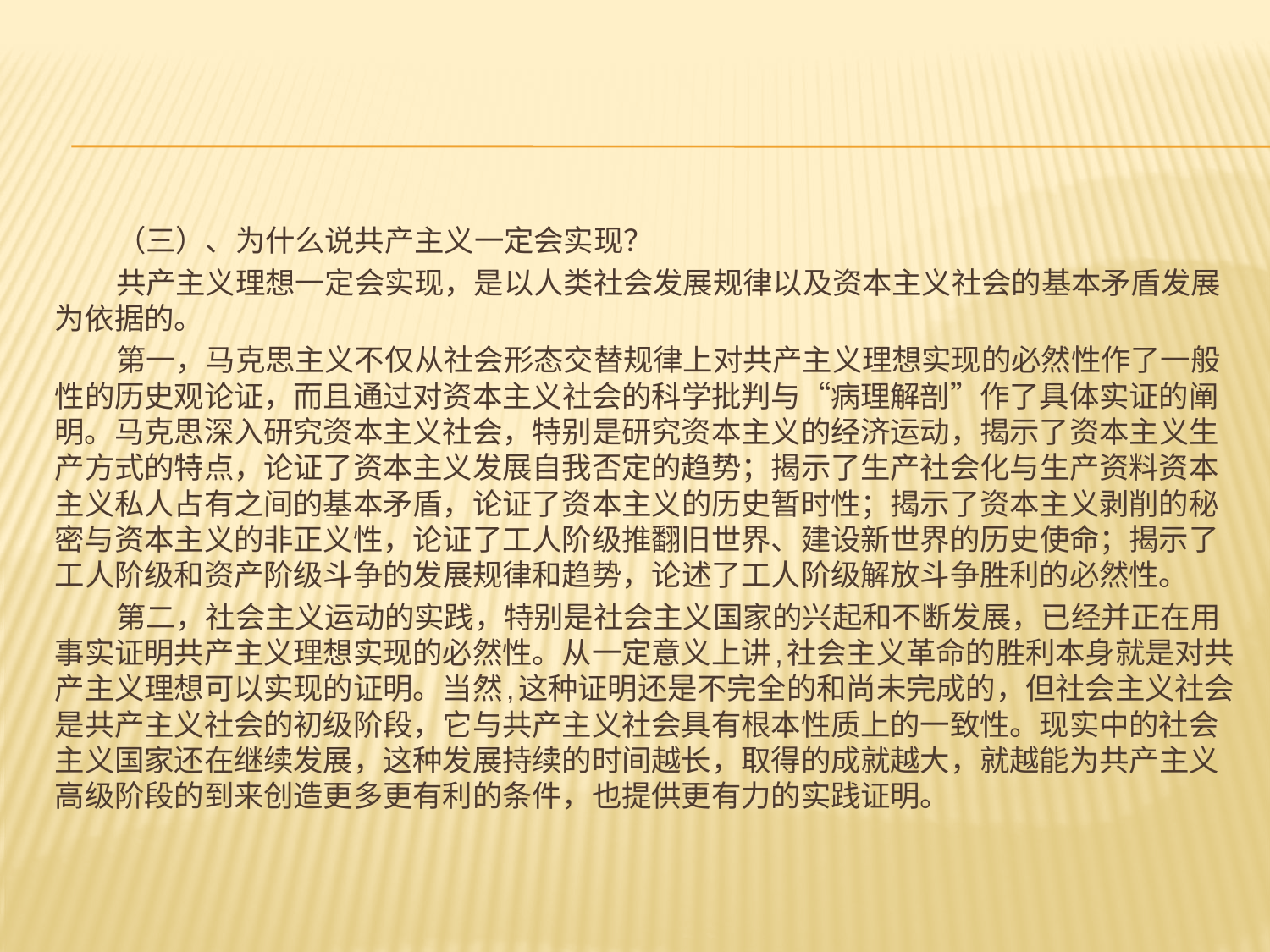

#
（三）、为什么说共产主义一定会实现？
共产主义理想一定会实现，是以人类社会发展规律以及资本主义社会的基本矛盾发展为依据的。
第一，马克思主义不仅从社会形态交替规律上对共产主义理想实现的必然性作了一般性的历史观论证，而且通过对资本主义社会的科学批判与“病理解剖”作了具体实证的阐明。马克思深入研究资本主义社会，特别是研究资本主义的经济运动，揭示了资本主义生产方式的特点，论证了资本主义发展自我否定的趋势；揭示了生产社会化与生产资料资本主义私人占有之间的基本矛盾，论证了资本主义的历史暂时性；揭示了资本主义剥削的秘密与资本主义的非正义性，论证了工人阶级推翻旧世界、建设新世界的历史使命；揭示了工人阶级和资产阶级斗争的发展规律和趋势，论述了工人阶级解放斗争胜利的必然性。
第二，社会主义运动的实践，特别是社会主义国家的兴起和不断发展，已经并正在用事实证明共产主义理想实现的必然性。从一定意义上讲,社会主义革命的胜利本身就是对共产主义理想可以实现的证明。当然,这种证明还是不完全的和尚未完成的，但社会主义社会是共产主义社会的初级阶段，它与共产主义社会具有根本性质上的一致性。现实中的社会主义国家还在继续发展，这种发展持续的时间越长，取得的成就越大，就越能为共产主义高级阶段的到来创造更多更有利的条件，也提供更有力的实践证明。